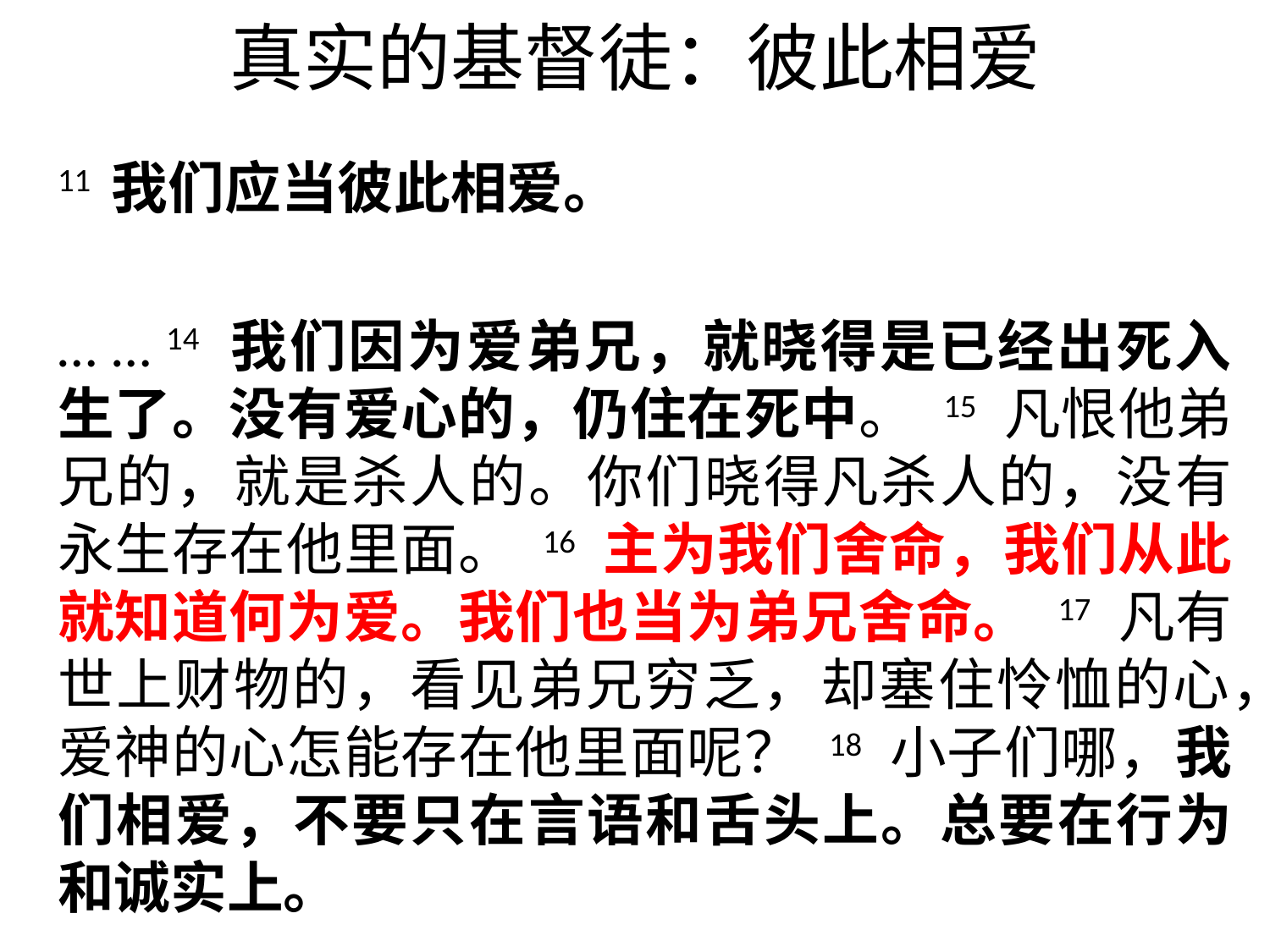

# 真实的基督徒：彼此相爱
11 我们应当彼此相爱。

… … 14 我们因为爱弟兄，就晓得是已经出死入生了。没有爱心的，仍住在死中。 15 凡恨他弟兄的，就是杀人的。你们晓得凡杀人的，没有永生存在他里面。 16 主为我们舍命，我们从此就知道何为爱。我们也当为弟兄舍命。 17 凡有世上财物的，看见弟兄穷乏，却塞住怜恤的心，爱神的心怎能存在他里面呢？ 18 小子们哪，我们相爱，不要只在言语和舌头上。总要在行为和诚实上。